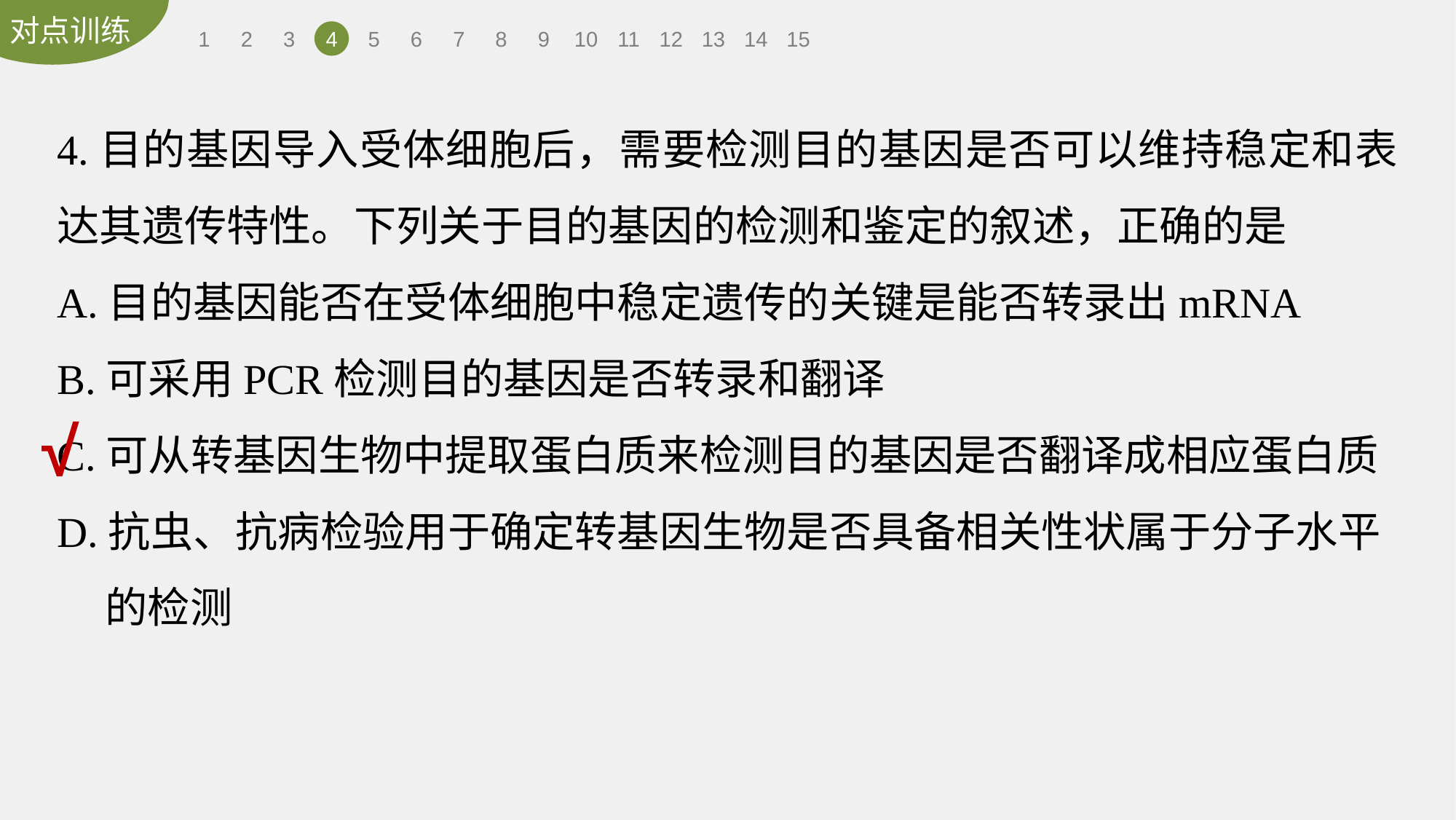

1
2
3
4
5
6
7
8
9
10
11
12
13
14
15
4.目的基因导入受体细胞后，需要检测目的基因是否可以维持稳定和表达其遗传特性。下列关于目的基因的检测和鉴定的叙述，正确的是
A.目的基因能否在受体细胞中稳定遗传的关键是能否转录出mRNA
B.可采用PCR检测目的基因是否转录和翻译
C.可从转基因生物中提取蛋白质来检测目的基因是否翻译成相应蛋白质
D.抗虫、抗病检验用于确定转基因生物是否具备相关性状属于分子水平
    的检测
√